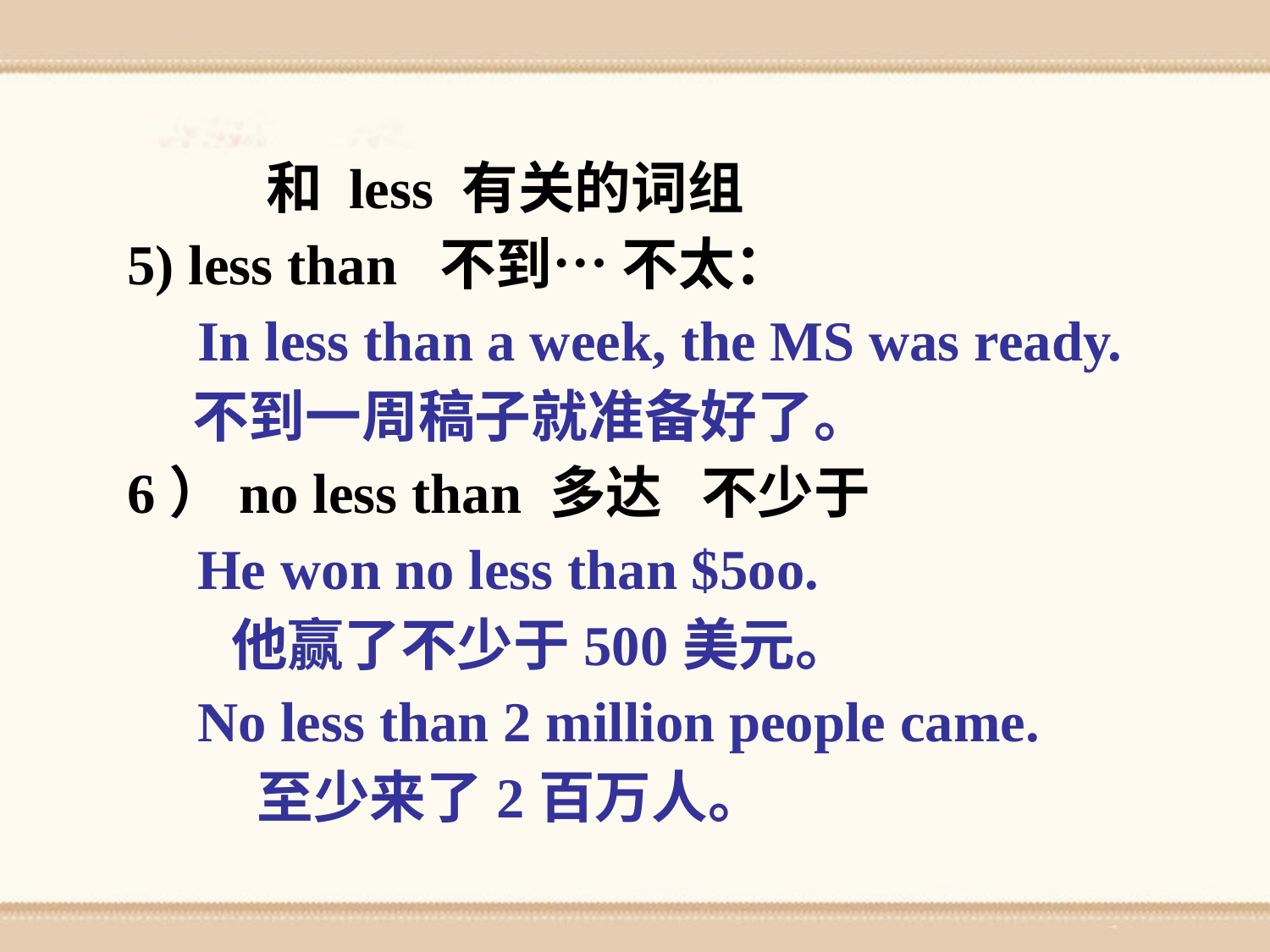

和 less 有关的词组
5) less than  不到… 不太：
　In less than a week, the MS was ready.
    不到一周稿子就准备好了。
6）no less than 多达   不少于
　He won no less than $5oo.
       他赢了不少于500美元。
　No less than 2 million people came.
         至少来了2百万人。